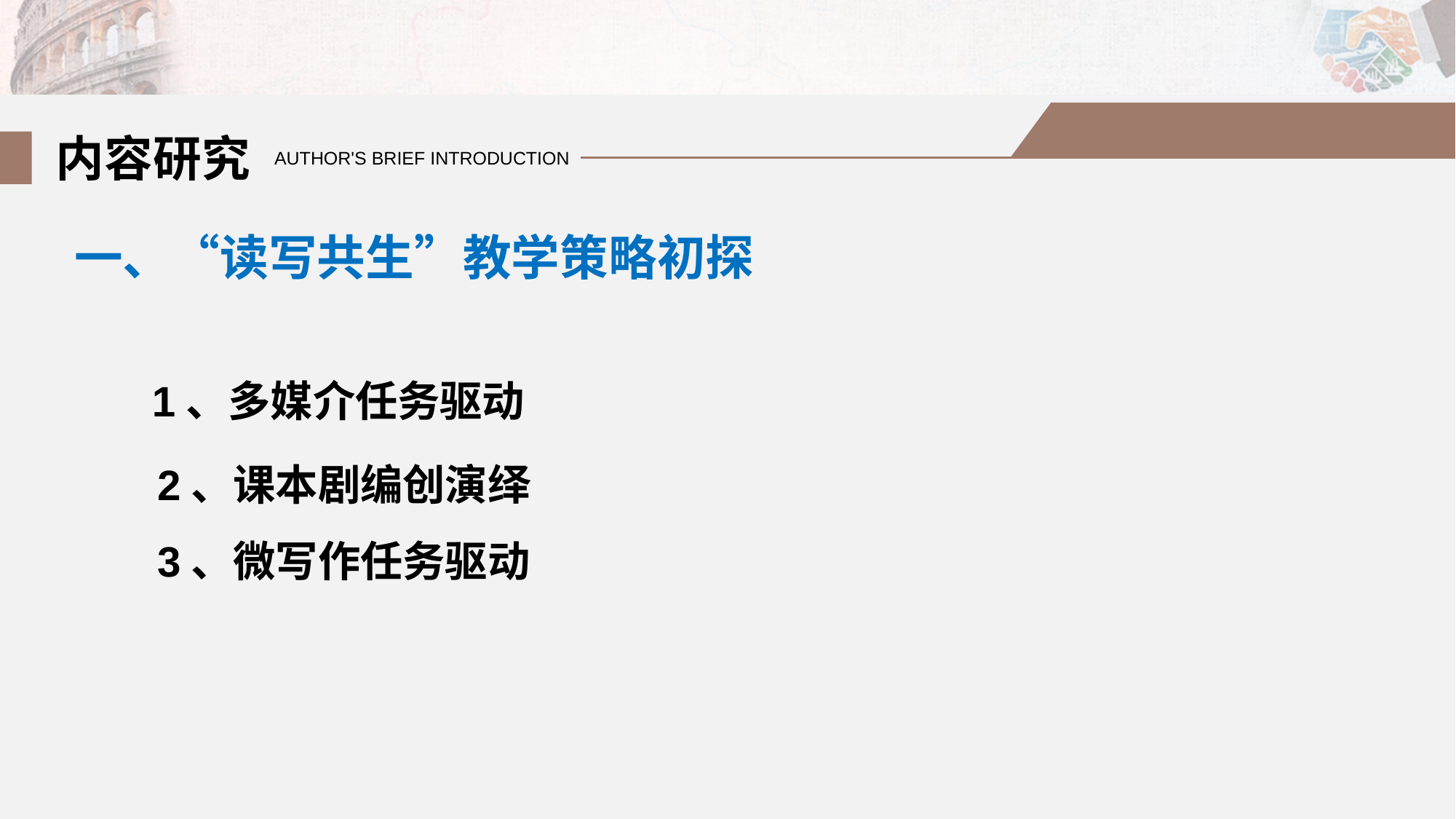

内容研究

AUTHOR'S BRIEF INTRODUCTION
一、“读写共生”教学策略初探
    1、多媒介任务驱动
       2、课本剧编创演绎
       3、微写作任务驱动